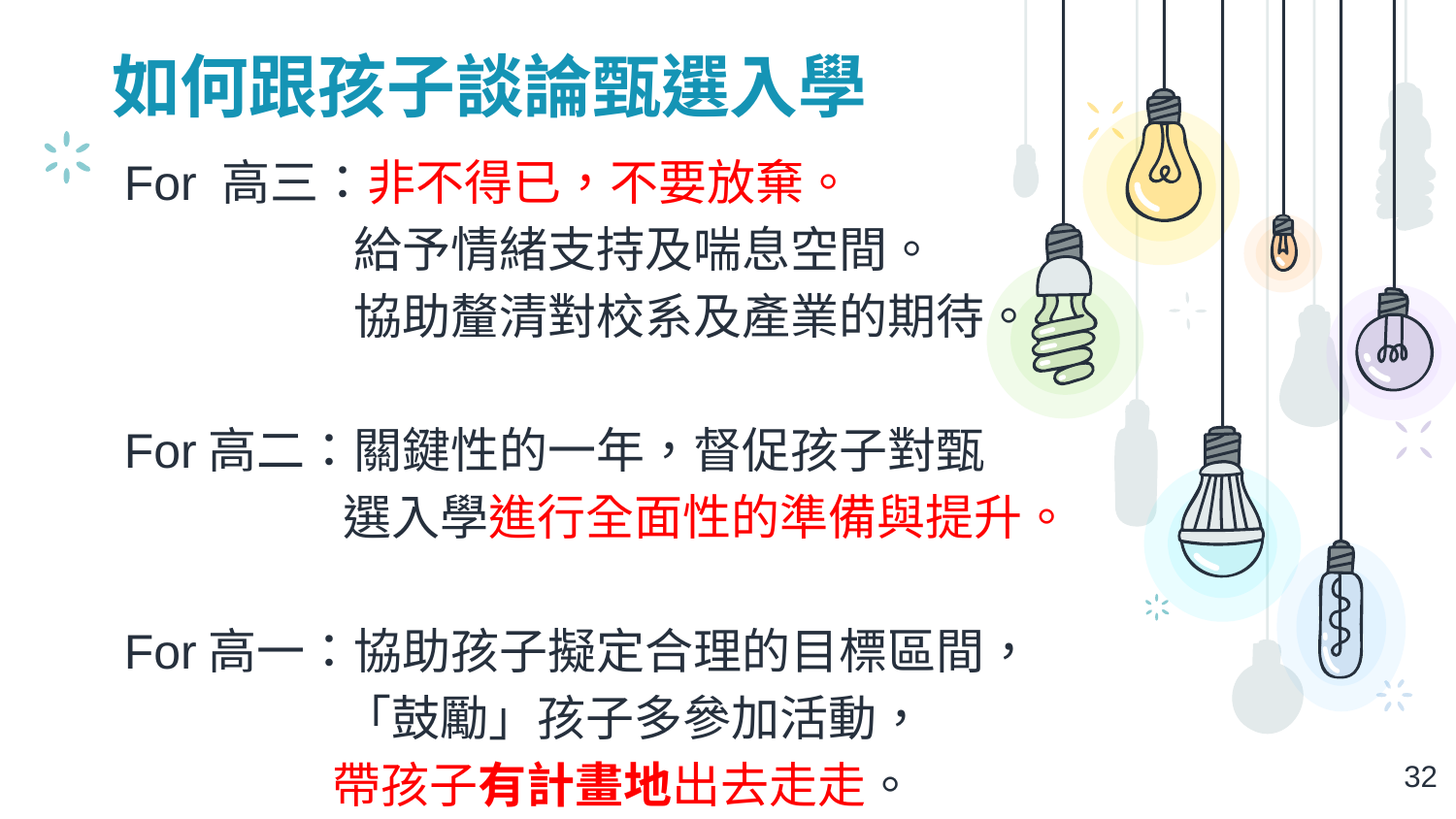

# 如何跟孩子談論甄選入學
For 高三：非不得已，不要放棄。
                    給予情緒支持及喘息空間。
                    協助釐清對校系及產業的期待。

For高二：關鍵性的一年，督促孩子對甄
                   選入學進行全面性的準備與提升。

For高一：協助孩子擬定合理的目標區間，
                   「鼓勵」孩子多參加活動，
                  帶孩子有計畫地出去走走。
32